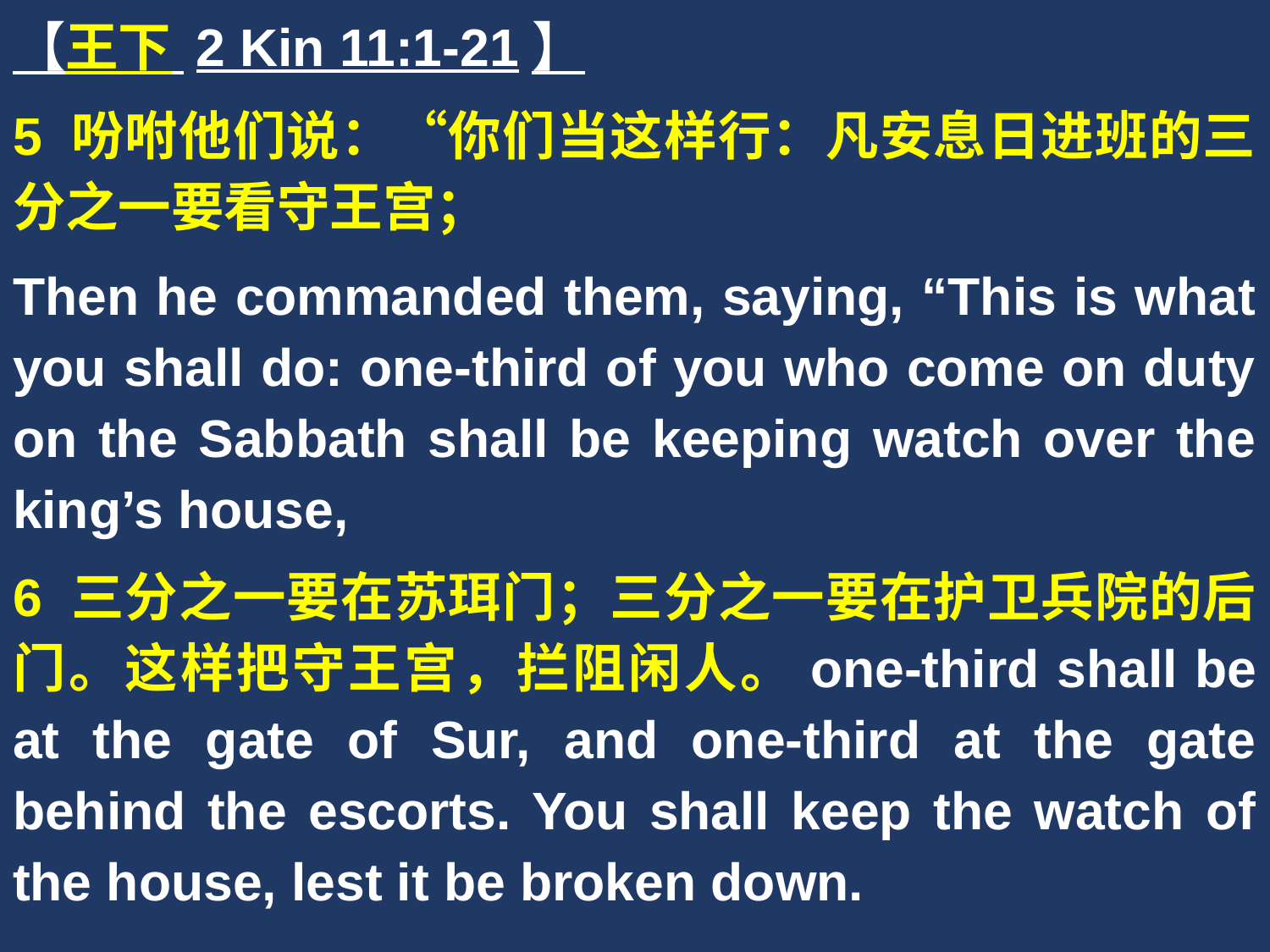

【王下 2 Kin 11:1-21】
5 吩咐他们说：“你们当这样行：凡安息日进班的三分之一要看守王宫；
Then he commanded them, saying, “This is what you shall do: one-third of you who come on duty on the Sabbath shall be keeping watch over the king’s house,
6 三分之一要在苏珥门；三分之一要在护卫兵院的后门。这样把守王宫，拦阻闲人。one-third shall be at the gate of Sur, and one-third at the gate behind the escorts. You shall keep the watch of the house, lest it be broken down.